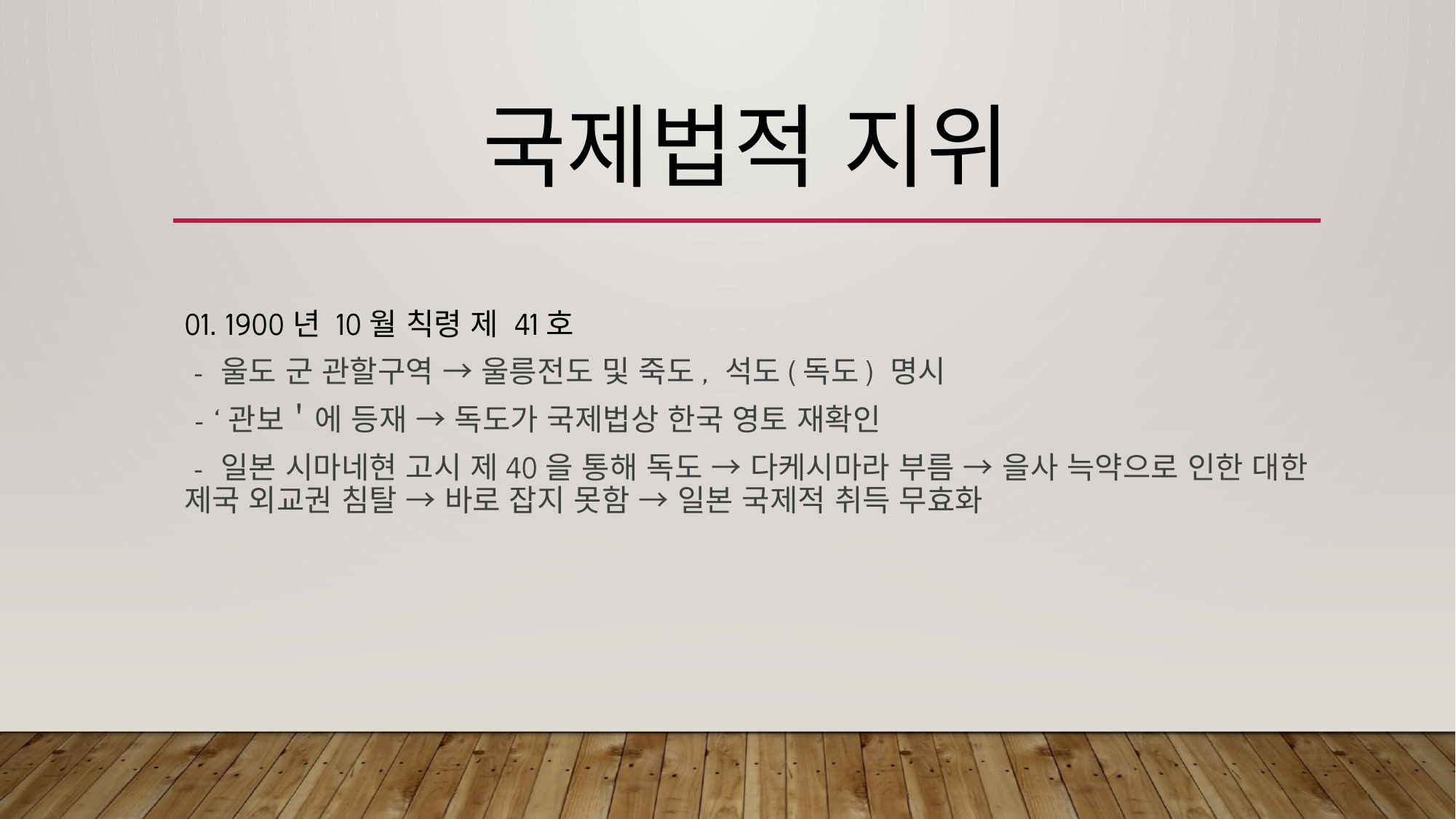

# 국제법적 지위

01. 1900년 10월 칙령 제 41호
 - 울도 군 관할구역 → 울릉전도 및 죽도, 석도(독도) 명시
 - ‘관보＇에 등재 → 독도가 국제법상 한국 영토 재확인
 - 일본 시마네현 고시 제40을 통해 독도 → 다케시마라 부름 → 을사 늑약으로 인한 대한 제국 외교권 침탈 → 바로 잡지 못함 → 일본 국제적 취득 무효화